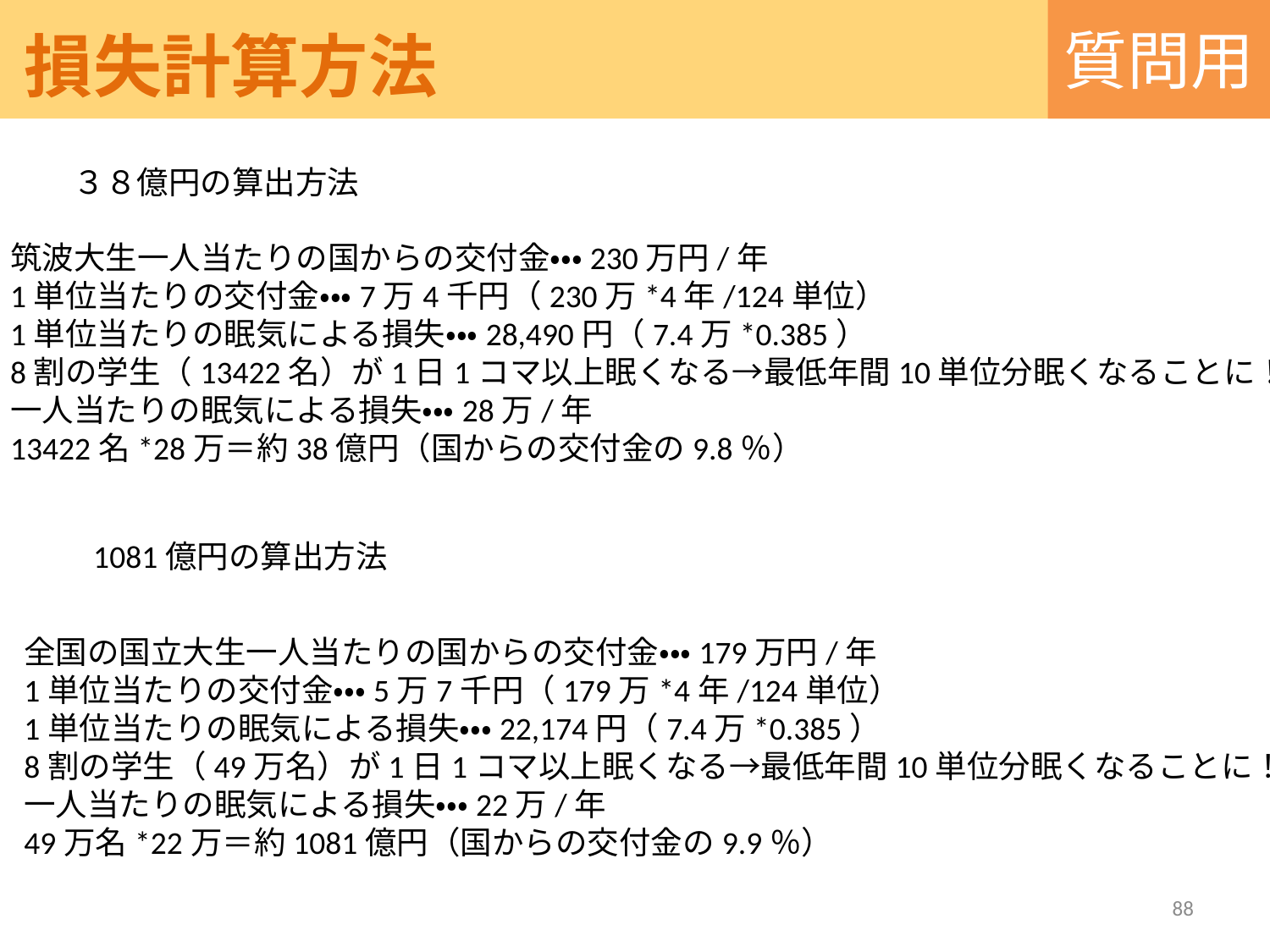

質問用

損失計算方法
３８億円の算出方法
筑波大生一人当たりの国からの交付金・・・230万円/年
1単位当たりの交付金・・・7万4千円（230万*4年/124単位）
1単位当たりの眠気による損失・・・28,490円（7.4万*0.385）
8割の学生（13422名）が1日1コマ以上眠くなる→最低年間10単位分眠くなることに！
一人当たりの眠気による損失・・・28万/年
13422名*28万＝約38億円（国からの交付金の9.8％）
1081億円の算出方法
全国の国立大生一人当たりの国からの交付金・・・179万円/年
1単位当たりの交付金・・・5万7千円（179万*4年/124単位）
1単位当たりの眠気による損失・・・22,174円（7.4万*0.385）
8割の学生（49万名）が1日1コマ以上眠くなる→最低年間10単位分眠くなることに！
一人当たりの眠気による損失・・・22万/年
49万名*22万＝約1081億円（国からの交付金の9.9％）
88